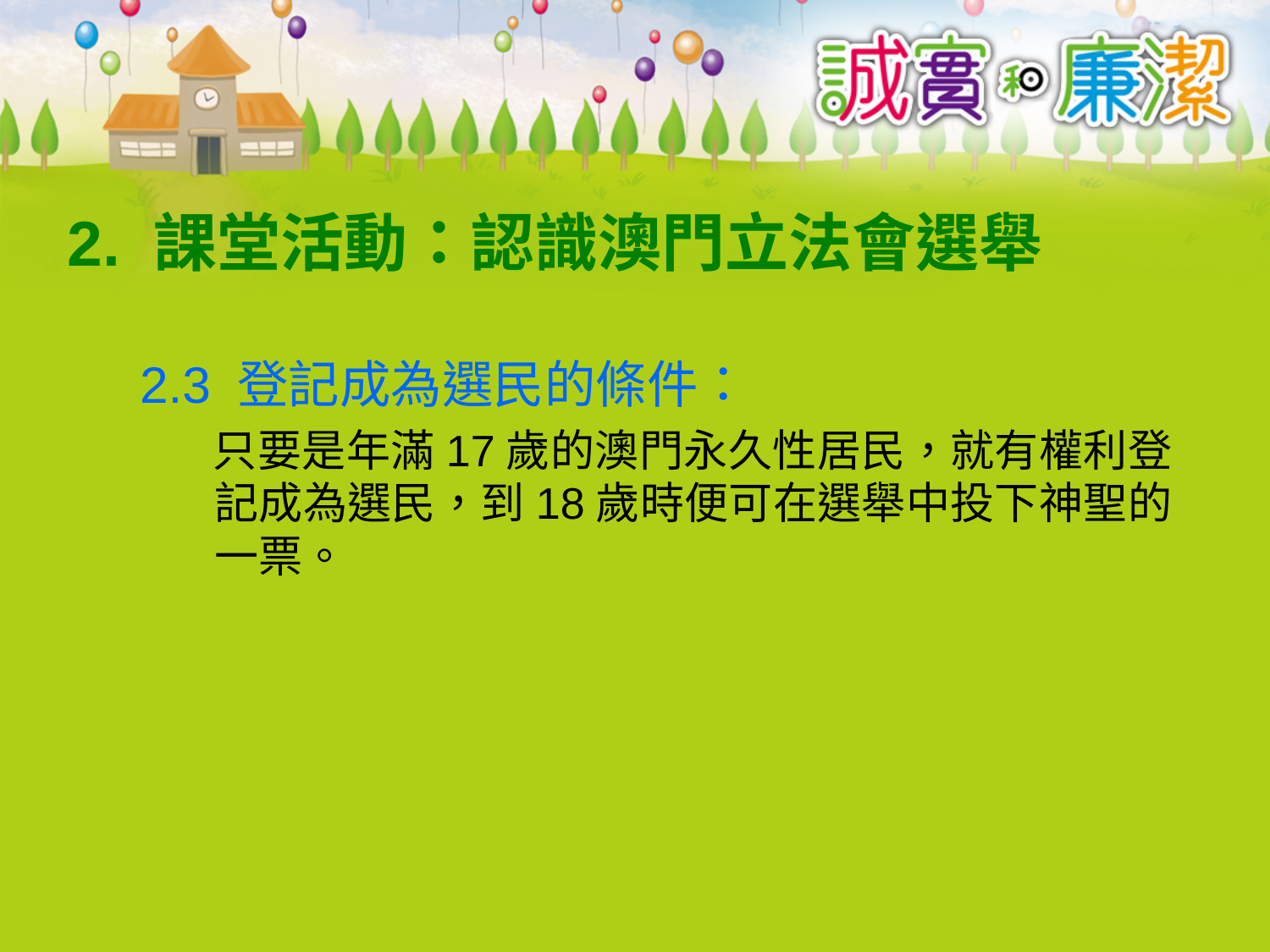

# 2. 課堂活動：認識澳門立法會選舉
2.3 登記成為選民的條件：
      只要是年滿17歲的澳門永久性居民，就有權利登記成為選民，到18歲時便可在選舉中投下神聖的一票。